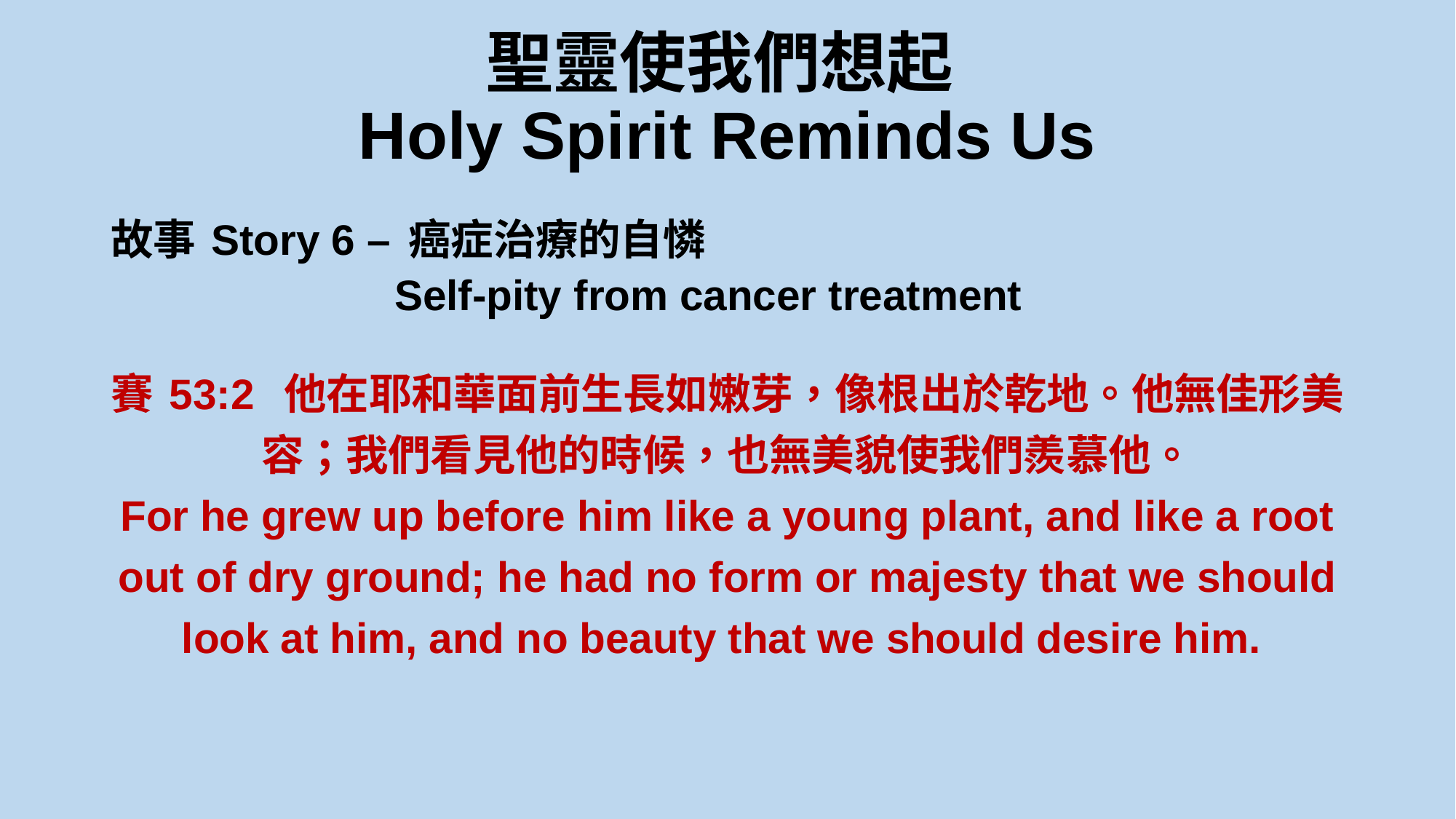

# 聖靈使我們想起 Holy Spirit Reminds Us
故事 Story 6 – 癌症治療的自憐
                        Self-pity from cancer treatment

賽 53:2  他在耶和華面前生長如嫩芽，像根出於乾地。他無佳形美容；我們看見他的時候，也無美貌使我們羨慕他。
For he grew up before him like a young plant, and like a root out of dry ground; he had no form or majesty that we should look at him, and no beauty that we should desire him.